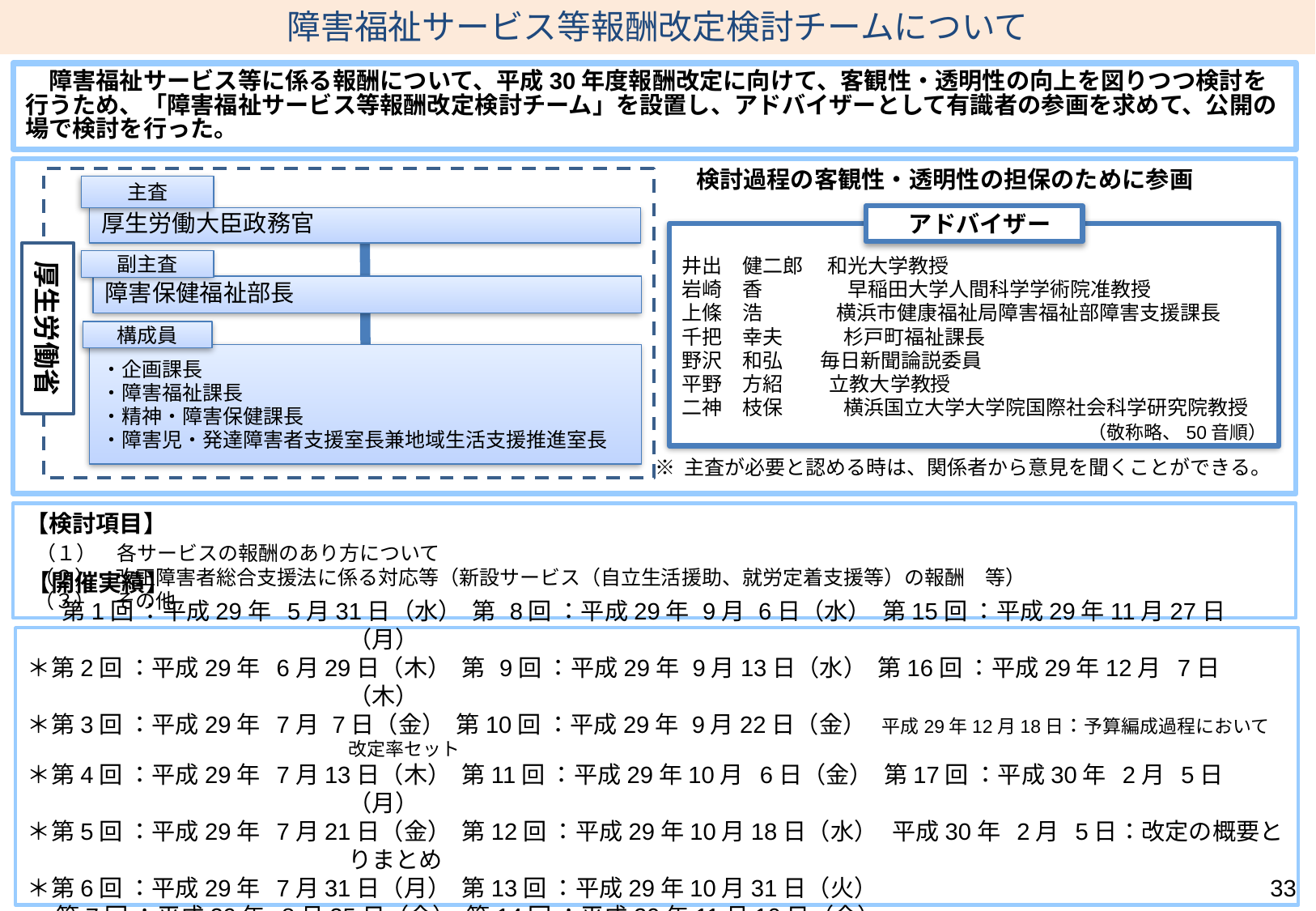

# 障害福祉サービス等報酬改定検討チームについて
　障害福祉サービス等に係る報酬について、平成30年度報酬改定に向けて、客観性・透明性の向上を図りつつ検討を行うため、「障害福祉サービス等報酬改定検討チーム」を設置し、アドバイザーとして有識者の参画を求めて、公開の場で検討を行った。

検討過程の客観性・透明性の担保のために参画

主査
 アドバイザー

井出　健二郎　 和光大学教授
岩崎　香　　　　 早稲田大学人間科学学術院准教授
上條　浩　　　   横浜市健康福祉局障害福祉部障害支援課長
千把　幸夫　　　杉戸町福祉課長
野沢　和弘　    毎日新聞論説委員
平野　方紹　      立教大学教授
二神　枝保　　　横浜国立大学大学院国際社会科学研究院教授
（敬称略、50音順）
厚生労働大臣政務官
厚生労働省
副主査
障害保健福祉部長
構成員
・企画課長
・障害福祉課長
・精神・障害保健課長
・障害児・発達障害者支援室長兼地域生活支援推進室長
※ 主査が必要と認める時は、関係者から意見を聞くことができる。
【検討項目】
 （１）　各サービスの報酬のあり方について
 （２）　改正障害者総合支援法に係る対応等（新設サービス（自立生活援助、就労定着支援等）の報酬　等）
 （３）　その他
【開催実績】
 　第1回 ：平成29年  5月31日（水）  第  8回 ：平成29年  9月  6日（水）  第15回 ：平成29年11月27日（月）
＊第2回 ：平成29年  6月29日（木）  第  9回 ：平成29年  9月13日（水）  第16回 ：平成29年12月  7日（木）
＊第3回 ：平成29年  7月  7日（金）  第10回 ：平成29年  9月22日（金）   平成29年12月18日：予算編成過程において改定率セット
＊第4回 ：平成29年  7月13日（木）  第11回 ：平成29年10月  6日（金）  第17回 ：平成30年  2月  5日（月）
＊第5回 ：平成29年  7月21日（金）  第12回 ：平成29年10月18日（水）    平成30年  2月  5日：改定の概要とりまとめ
＊第6回 ：平成29年  7月31日（月）  第13回 ：平成29年10月31日（火）
　 第7回 ：平成29年  8月25日（金）  第14回 ：平成29年11月10日（金）

 ＊関係団体ヒアリング
33